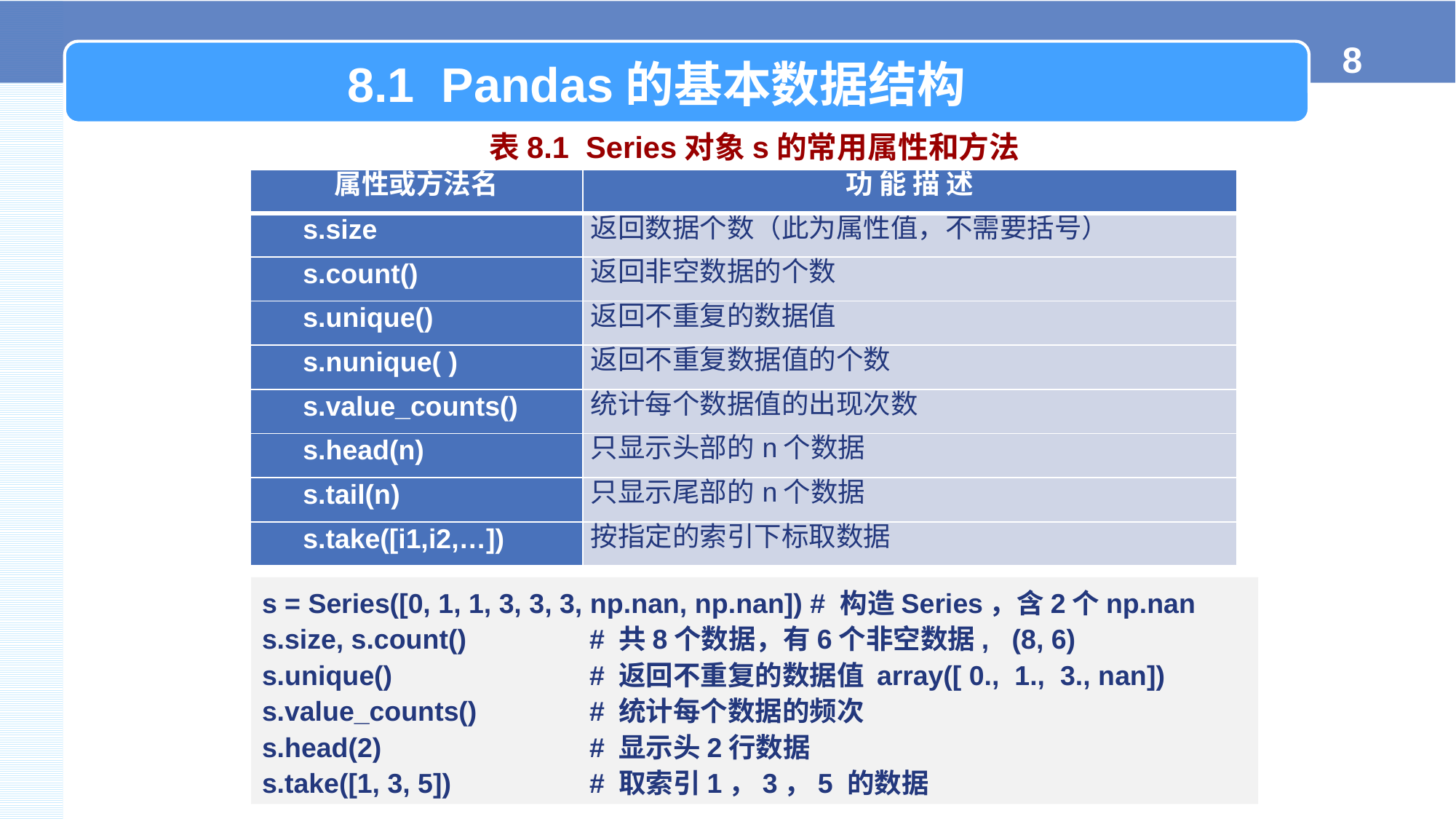

8.1  Pandas的基本数据结构
表8.1  Series对象s的常用属性和方法

| 属性或方法名 | 功 能 描 述 |
| --- | --- |
| s.size | 返回数据个数（此为属性值，不需要括号） |
| s.count() | 返回非空数据的个数 |
| s.unique() | 返回不重复的数据值 |
| s.nunique( ) | 返回不重复数据值的个数 |
| s.value\_counts() | 统计每个数据值的出现次数 |
| s.head(n) | 只显示头部的n个数据 |
| s.tail(n) | 只显示尾部的n个数据 |
| s.take([i1,i2,…]) | 按指定的索引下标取数据 |

s = Series([0, 1, 1, 3, 3, 3, np.nan, np.nan]) # 构造Series，含2个np.nan
s.size, s.count()   	# 共8个数据，有6个非空数据,   (8, 6)
s.unique()             	# 返回不重复的数据值 array([ 0.,  1.,  3., nan])
s.value_counts()  	# 统计每个数据的频次
s.head(2)		# 显示头2行数据
s.take([1, 3, 5])		# 取索引1，3，5 的数据